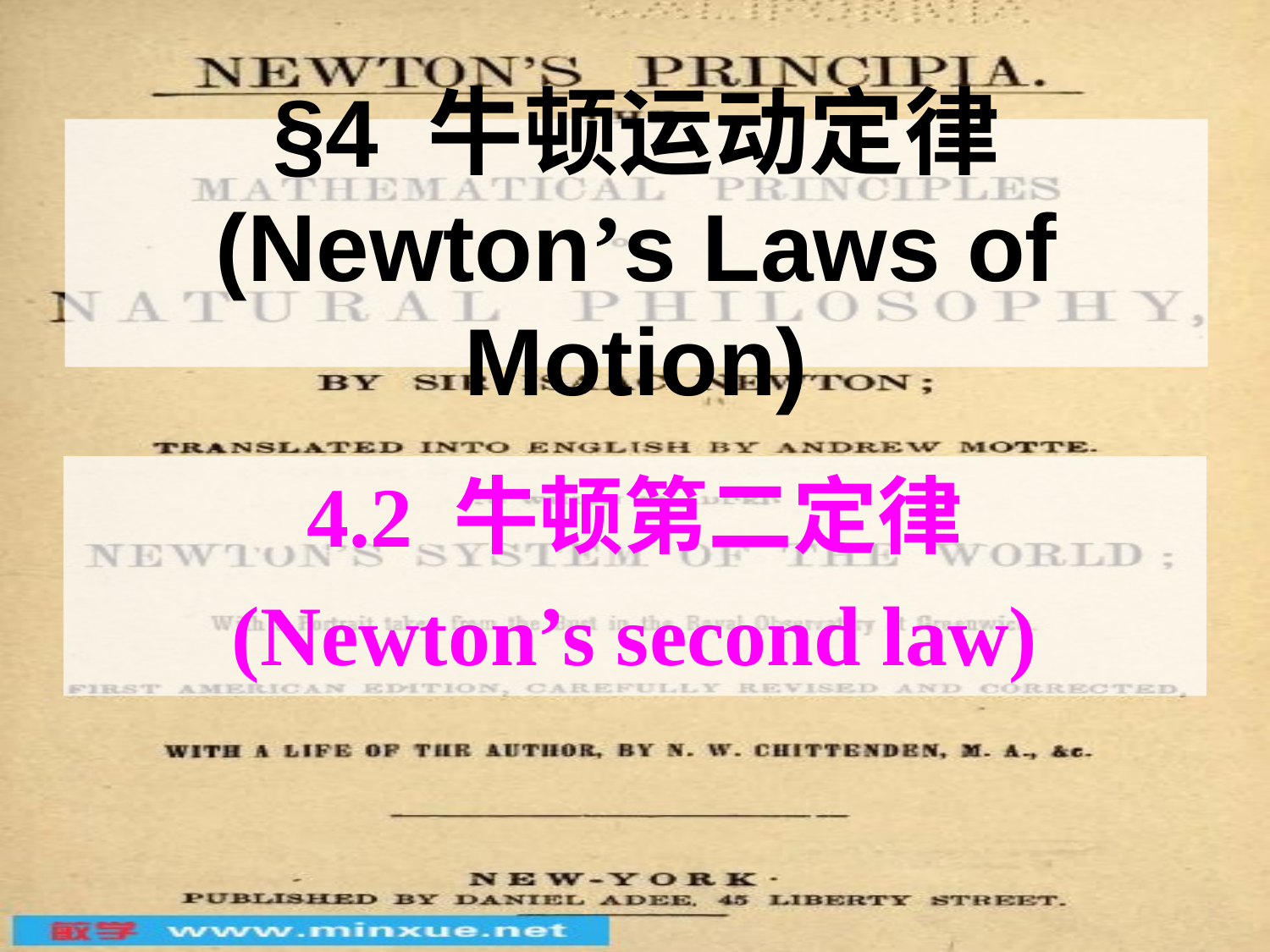

# §4 牛顿运动定律 (Newton’s Laws of Motion)
4.2 牛顿第二定律
(Newton’s second law)